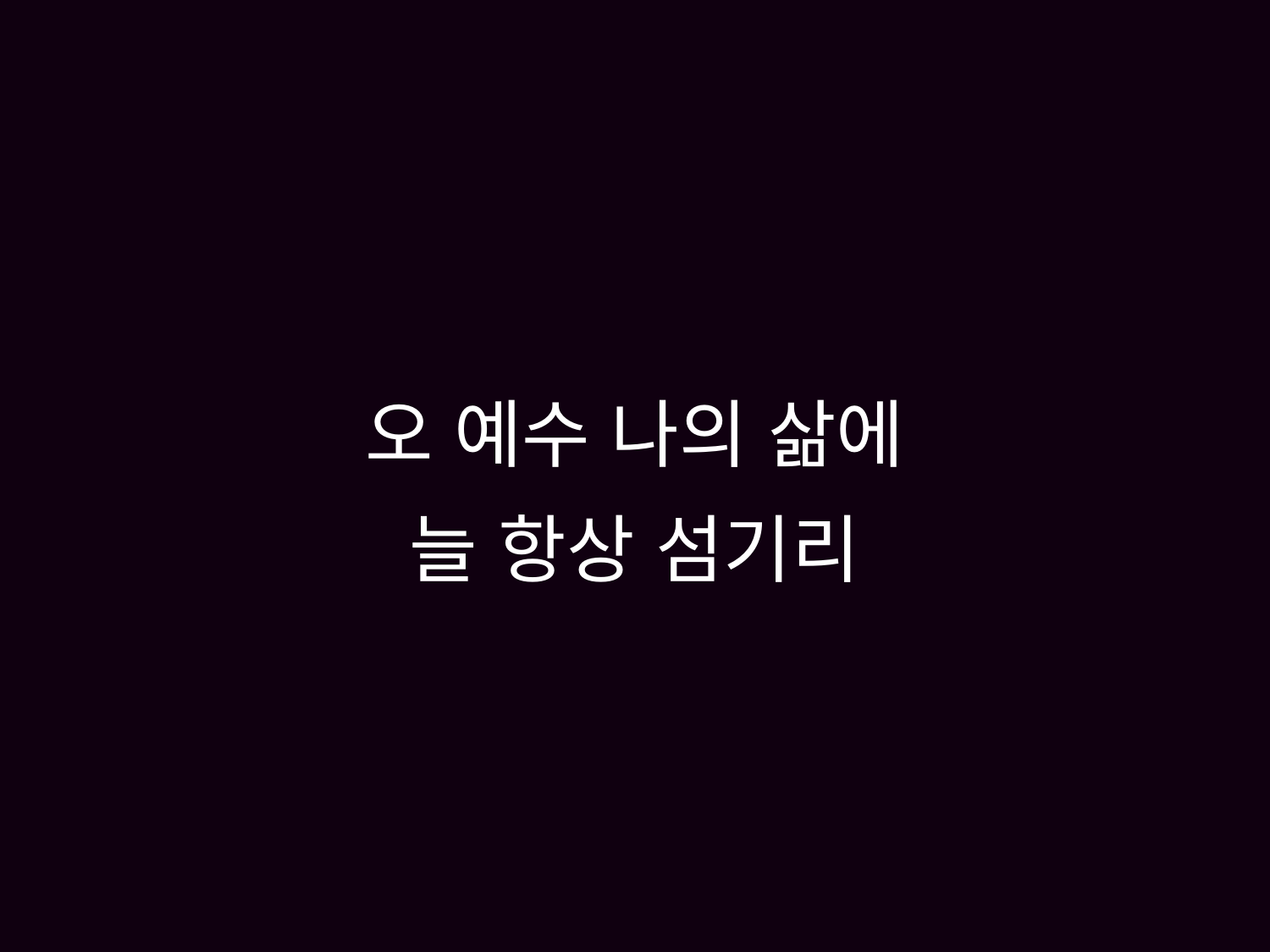

# 오 예수 나의 삶에 늘 항상 섬기리